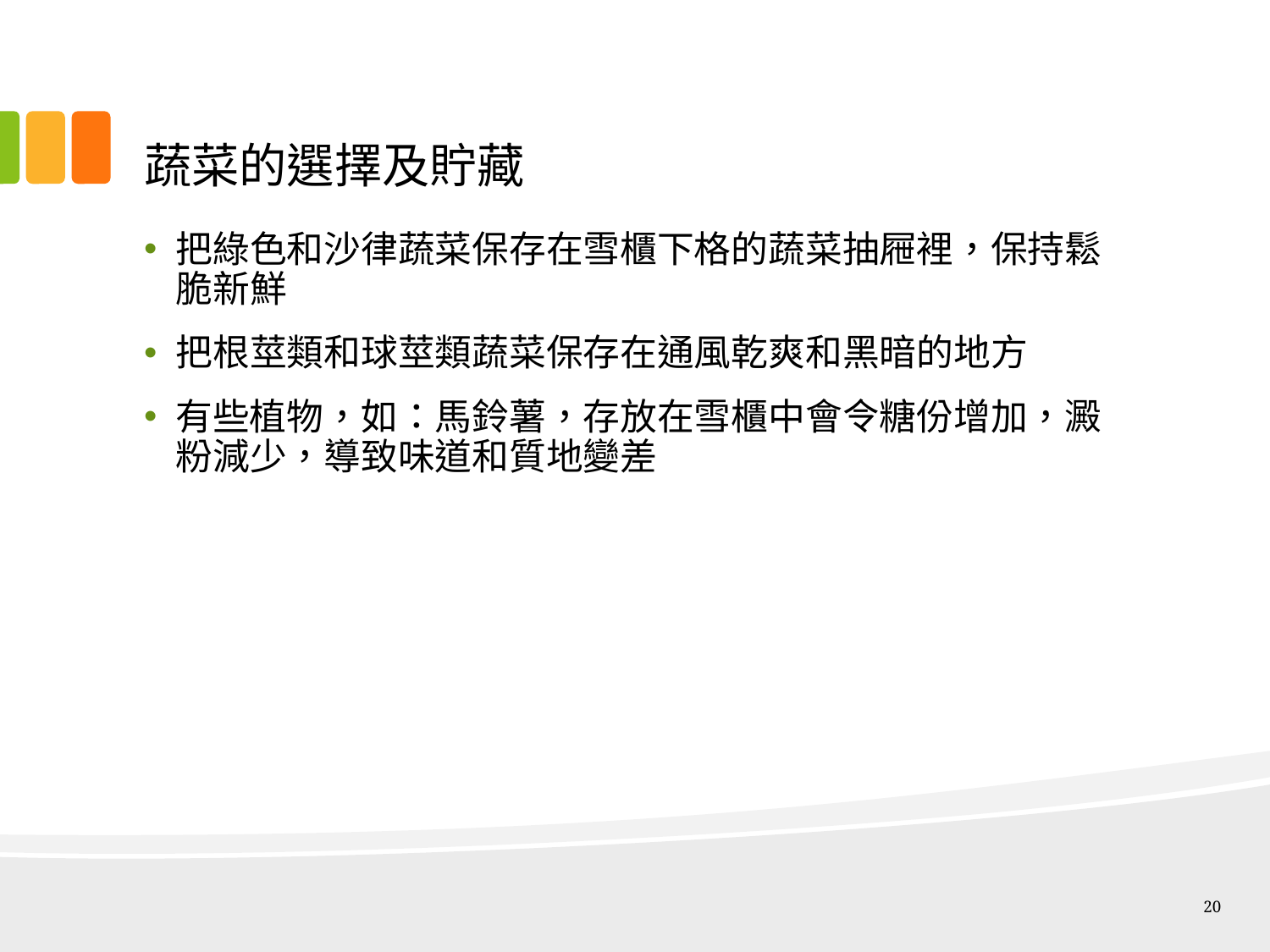

# 蔬菜的選擇及貯藏
把綠色和沙律蔬菜保存在雪櫃下格的蔬菜抽屜裡，保持鬆脆新鮮
把根莖類和球莖類蔬菜保存在通風乾爽和黑暗的地方
有些植物，如：馬鈴薯，存放在雪櫃中會令糖份增加，澱粉減少，導致味道和質地變差
20